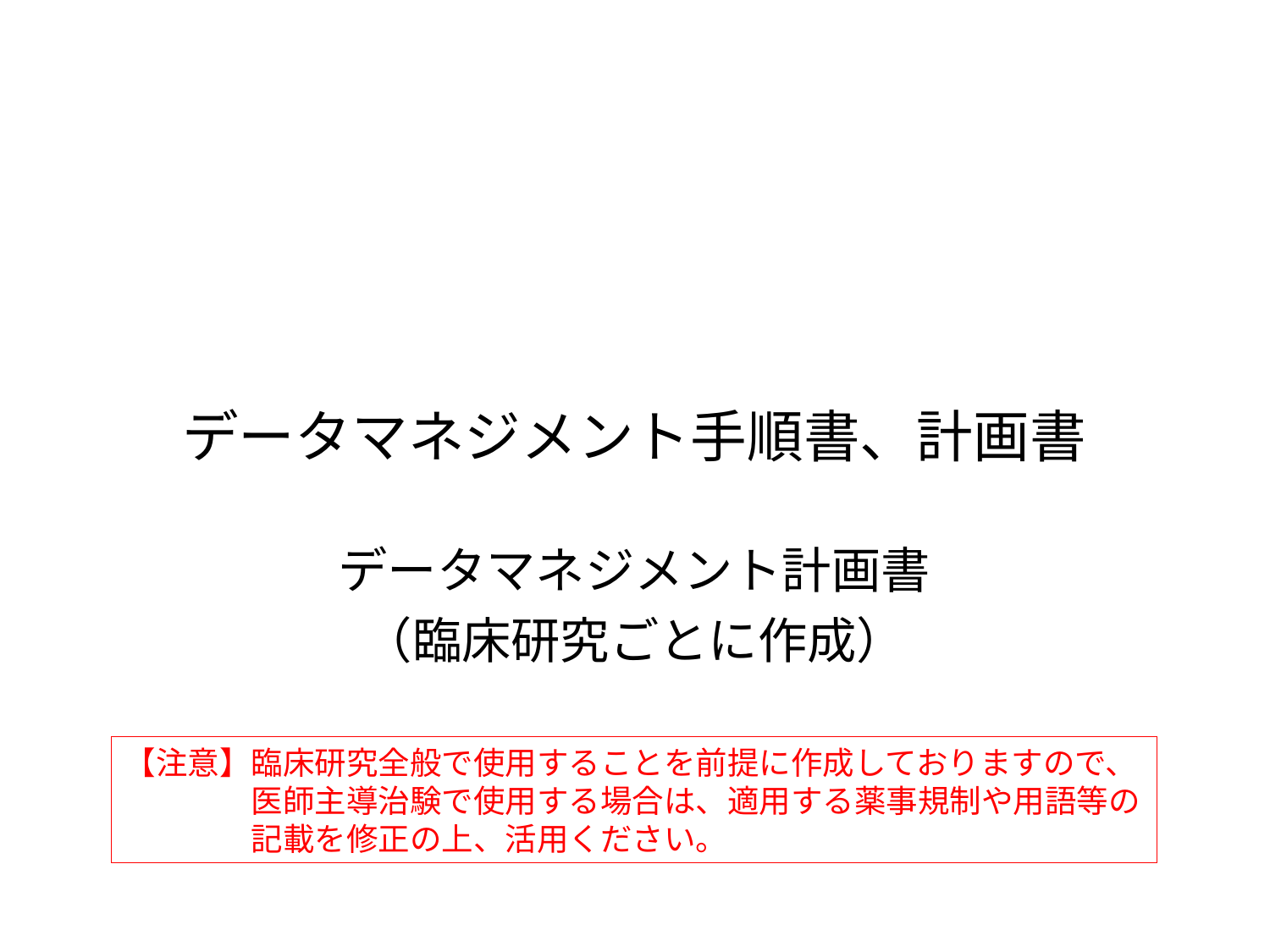

# データマネジメント手順書、計画書
データマネジメント計画書
（臨床研究ごとに作成）
【注意】臨床研究全般で使用することを前提に作成しておりますので、
　　　　医師主導治験で使用する場合は、適用する薬事規制や用語等の
　　　　記載を修正の上、活用ください。